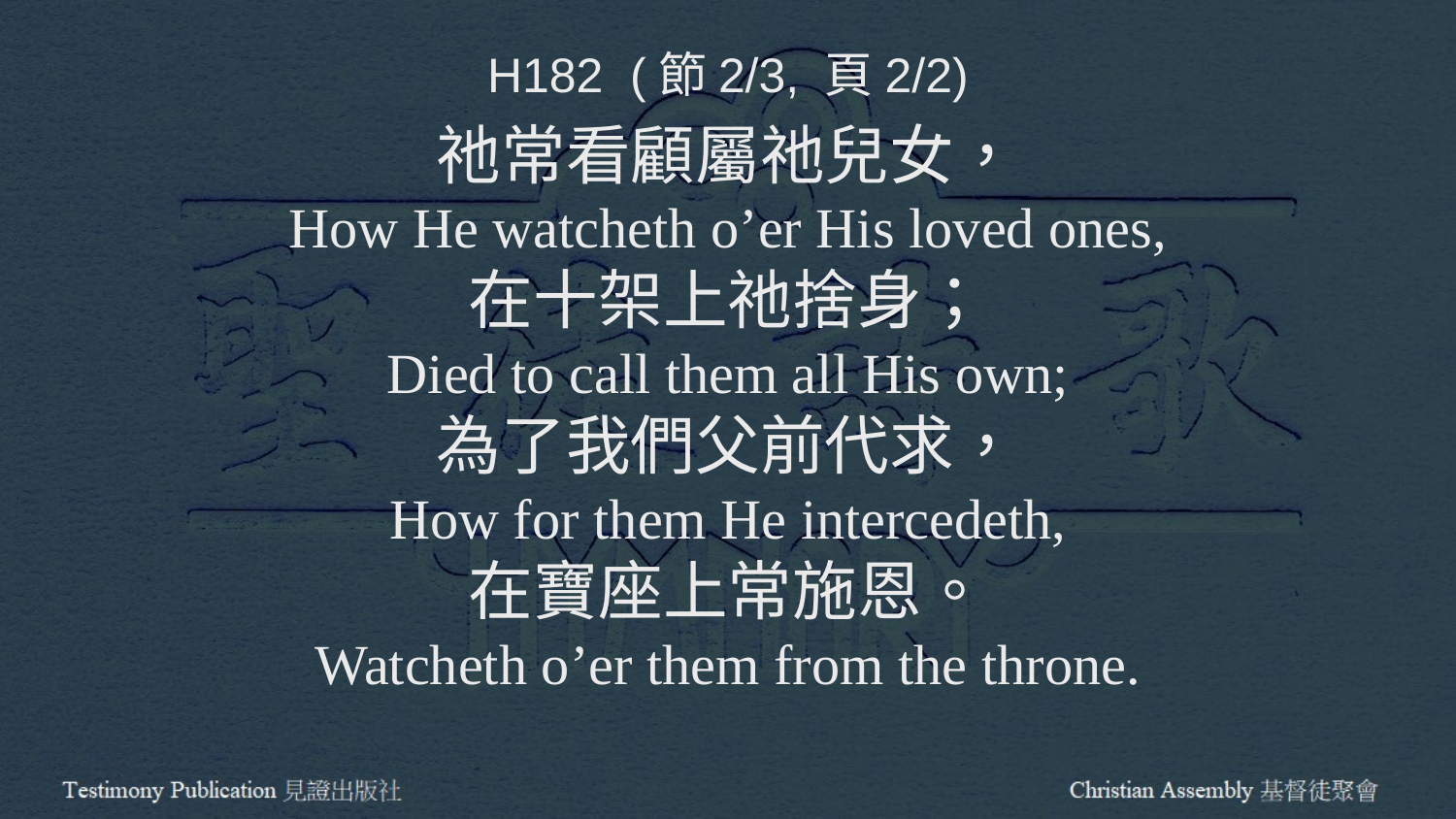

H182  (節2/3, 頁2/2)
祂常看顧屬祂兒女，
How He watcheth o’er His loved ones,
在十架上祂捨身；
Died to call them all His own;
為了我們父前代求，
How for them He intercedeth,
在寶座上常施恩。
Watcheth o’er them from the throne.